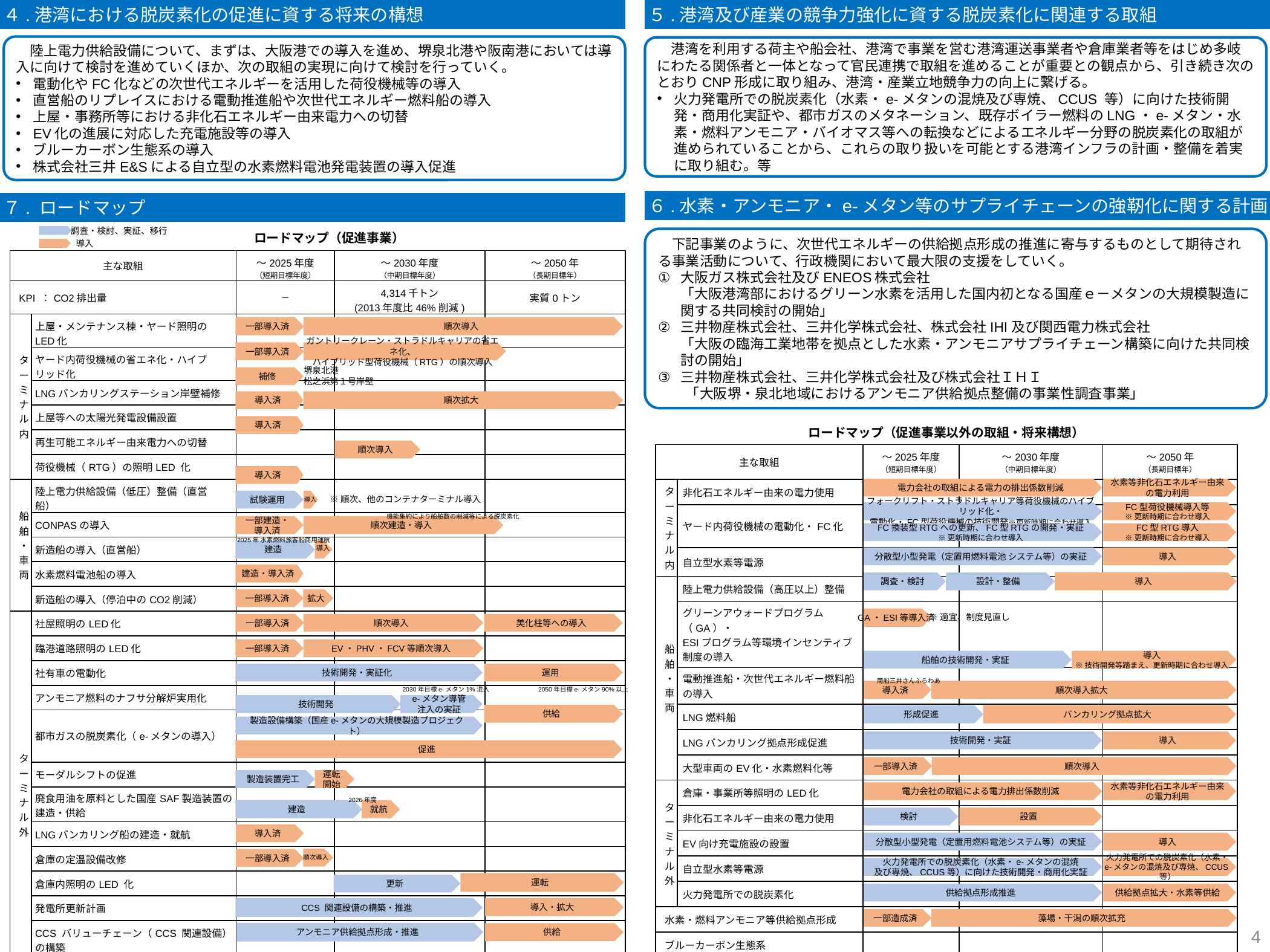

４.港湾における脱炭素化の促進に資する将来の構想
５.港湾及び産業の競争力強化に資する脱炭素化に関連する取組
　陸上電力供給設備について、まずは、大阪港での導入を進め、堺泉北港や阪南港においては導入に向けて検討を進めていくほか、次の取組の実現に向けて検討を行っていく。
電動化やFC化などの次世代エネルギーを活用した荷役機械等の導入
直営船のリプレイスにおける電動推進船や次世代エネルギー燃料船の導入
上屋・事務所等における非化石エネルギー由来電力への切替
EV化の進展に対応した充電施設等の導入
ブルーカーボン生態系の導入
株式会社三井E&Sによる自立型の水素燃料電池発電装置の導入促進
　港湾を利用する荷主や船会社、港湾で事業を営む港湾運送事業者や倉庫業者等をはじめ多岐にわたる関係者と一体となって官民連携で取組を進めることが重要との観点から、引き続き次のとおりCNP形成に取り組み、港湾・産業立地競争力の向上に繋げる。
火力発電所での脱炭素化（水素・e-メタンの混焼及び専焼、CCUS 等）に向けた技術開発・商用化実証や、都市ガスのメタネーション、既存ボイラー燃料のLNG・e-メタン・水素・燃料アンモニア・バイオマス等への転換などによるエネルギー分野の脱炭素化の取組が進められていることから、これらの取り扱いを可能とする港湾インフラの計画・整備を着実に取り組む。等
６.水素・アンモニア・e-メタン等のサプライチェーンの強靭化に関する計画
７. ロードマップ
調査・検討、実証、移行

導入

ロードマップ（促進事業）
　下記事業のように、次世代エネルギーの供給拠点形成の推進に寄与するものとして期待される事業活動について、行政機関において最大限の支援をしていく。
大阪ガス株式会社及びENEOS株式会社
「大阪港湾部におけるグリーン水素を活用した国内初となる国産ｅ－メタンの大規模製造に関する共同検討の開始」
三井物産株式会社、三井化学株式会社、株式会社IHI及び関西電力株式会社
「大阪の臨海工業地帯を拠点とした水素・アンモニアサプライチェーン構築に向けた共同検討の開始」
三井物産株式会社、三井化学株式会社及び株式会社ＩＨＩ
　　「大阪堺・泉北地域におけるアンモニア供給拠点整備の事業性調査事業」
| 主な取組 |  | ～2025年度 （短期目標年度） | ～2030年度 （中期目標年度） | ～2050年 （長期目標年） |
| --- | --- | --- | --- | --- |
| KPI ：CO2排出量 |  | ー | 4,314千トン (2013年度比46%削減) | 実質0トン |
| ターミナル内 | 上屋・メンテナンス棟・ヤード照明のLED化 |  |  |  |
|  | ヤード内荷役機械の省エネ化・ハイブリッド化 |  |  |  |
|  | LNGバンカリングステーション岸壁補修 |  |  |  |
|  | 上屋等への太陽光発電設備設置 |  |  |  |
|  | 再生可能エネルギー由来電力への切替 |  |  |  |
|  | 荷役機械（RTG）の照明LED 化 |  |  |  |
| 船舶・車両 | 陸上電力供給設備（低圧）整備（直営船） |  |  |  |
|  | CONPASの導入 |  |  |  |
|  | 新造船の導入（直営船） |  |  |  |
|  | 水素燃料電池船の導入 |  |  |  |
|  | 新造船の導入（停泊中のCO2削減） |  |  |  |
| ターミナル外 | 社屋照明のLED化 |  |  |  |
|  | 臨港道路照明のLED化 |  |  |  |
|  | 社有車の電動化 |  |  |  |
|  | アンモニア燃料のナフサ分解炉実用化 |  |  |  |
|  | 都市ガスの脱炭素化（e-メタンの導入） |  |  |  |
|  | モーダルシフトの促進 |  |  |  |
|  | 廃食用油を原料とした国産SAF製造装置の建造・供給 |  |  |  |
|  | LNGバンカリング船の建造・就航 |  |  |  |
|  | 倉庫の定温設備改修 |  |  |  |
|  | 倉庫内照明のLED 化 |  |  |  |
|  | 発電所更新計画 |  |  |  |
|  | CCS バリューチェーン（CCS 関連設備）の構築 |  |  |  |
|  | アンモニア供給拠点形成の検討 |  |  |  |
一部導入済
順次導入
一部導入済
ガントリークレーン・ストラドルキャリアの省エネ化、
ハイブリッド型荷役機械（RTG）の順次導入
堺泉北港
松之浜第１号岸壁
補修
導入済
順次拡大
導入済
ロードマップ（促進事業以外の取組・将来構想）
順次導入
| 主な取組 |  | ～2025年度 （短期目標年度） | ～2030年度 （中期目標年度） | ～2050年 （長期目標年） |
| --- | --- | --- | --- | --- |
| ターミナル内 | 非化石エネルギー由来の電力使用 |  |  |  |
|  | ヤード内荷役機械の電動化・FC化 |  |  |  |
|  | 自立型水素等電源 |  |  |  |
| 船舶・車両 | 陸上電力供給設備（高圧以上）整備 |  |  |  |
|  | グリーンアウォードプログラム（GA）・ ESIプログラム等環境インセンティブ制度の導入 |  |  |  |
|  | 電動推進船・次世代エネルギー燃料船の導入 |  |  |  |
|  | LNG燃料船 |  |  |  |
|  | LNGバンカリング拠点形成促進 |  |  |  |
|  | 大型車両のEV化・水素燃料化等 |  |  |  |
| ターミナル外 | 倉庫・事業所等照明のLED化 |  |  |  |
|  | 非化石エネルギー由来の電力使用 |  |  |  |
|  | EV向け充電施設の設置 |  |  |  |
|  | 自立型水素等電源 |  |  |  |
|  | 火力発電所での脱炭素化 |  |  |  |
| 水素・燃料アンモニア等供給拠点形成 |  |  |  |  |
| ブルーカーボン生態系 |  |  |  |  |
導入済
電力会社の取組による電力の排出係数削減
水素等非化石エネルギー由来
の電力利用
試験運用

※順次、他のコンテナターミナル導入
導入
フォークリフト・ストラドルキャリア等荷役機械のハイブリッド化・
電動化・FC型荷役機械の技術開発※更新時期に合わせ導入
FC型荷役機械導入等
※更新時期に合わせ導入
機能集約により船舶数の削減等による脱炭素化
一部建造・導入済
順次建造・導入
FC換装型RTGへの更新、FC型RTGの開発・実証
※更新時期に合わせ導入
FC型RTG導入
※更新時期に合わせ導入
2025年 水素燃料旅客船商用運航
導入
建造

分散型小型発電（定置用燃料電池 システム等）の実証
導入
建造・導入済
調査・検討
設計・整備
導入
一部導入済
拡大

GA・ESI等導入済
※適宜、制度見直し
一部導入済
順次導入
美化柱等への導入
一部導入済
EV・PHV・FCV等順次導入
船舶の技術開発・実証
導入
※技術開発等踏まえ、更新時期に合わせ導入
技術開発・実証化
運用
商船三井さんふらわあ
2030年目標e-メタン1%混入
2050年目標e-メタン90%以上
導入済
順次導入拡大
技術開発
e-メタン導管
注入の実証
供給
形成促進
バンカリング拠点拡大
製造設備構築（国産e-メタンの大規模製造プロジェクト）
技術開発・実証
導入
促進
一部導入済
順次導入
製造装置完工
運転開始
電力会社の取組による電力排出係数削減
水素等非化石エネルギー由来の電力利用
2026年度
建造
就航
検討
設置
導入済
分散型小型発電（定置用燃料電池システム等）の実証
導入
順次導入
一部導入済
火力発電所での脱炭素化（水素・e-メタンの混焼
及び専焼、CCUS等）に向けた技術開発・商用化実証
火力発電所での脱炭素化（水素・
e-メタンの混焼及び専焼、CCUS等）
運転
更新
供給拠点形成推進
供給拠点拡大・水素等供給
CCS 関連設備の構築・推進
導入・拡大
一部造成済
藻場・干潟の順次拡充
4
アンモニア供給拠点形成・推進
供給